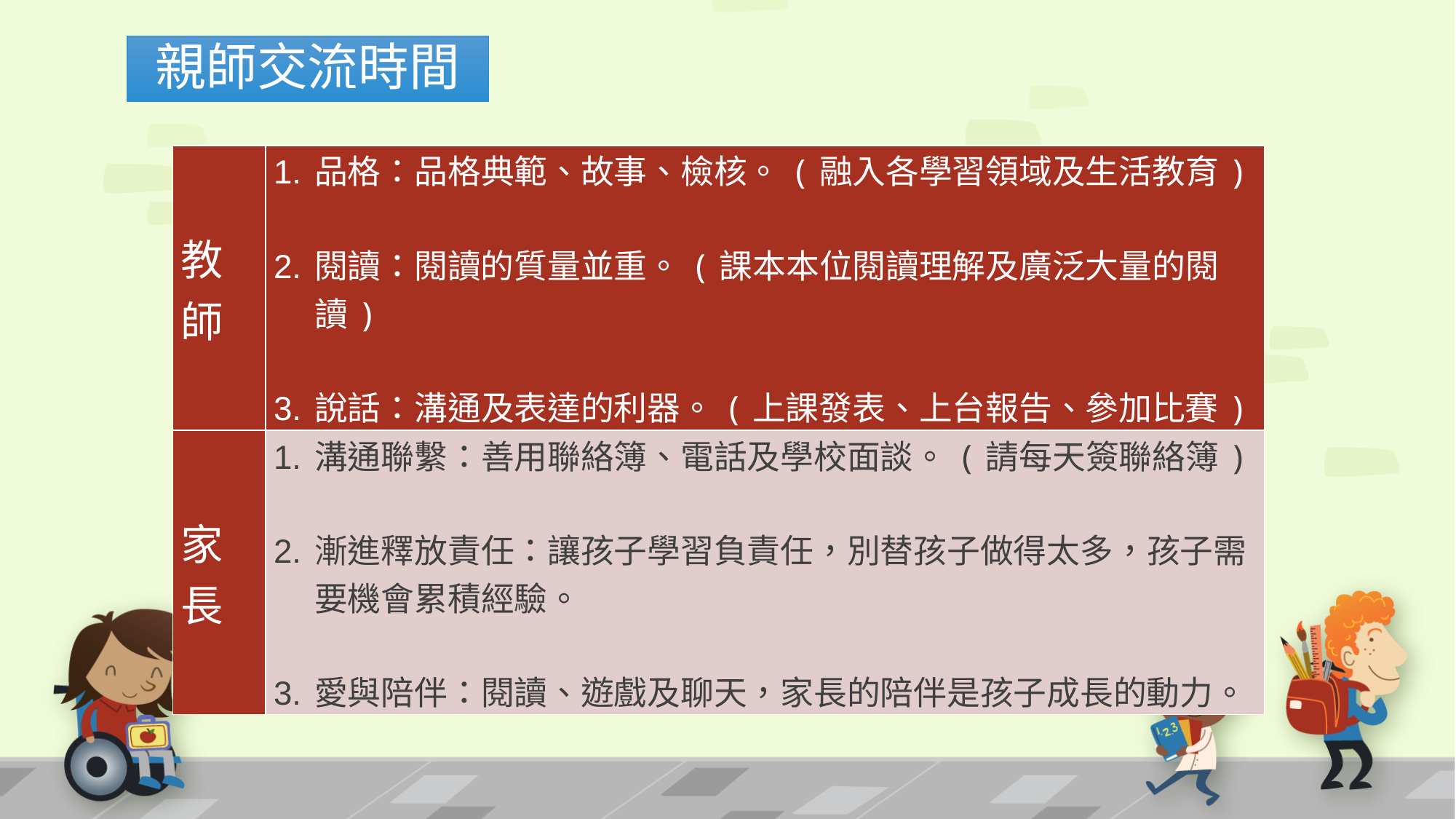

親師交流時間
| 教師 | 品格：品格典範、故事、檢核。(融入各學習領域及生活教育) 閱讀：閱讀的質量並重。(課本本位閱讀理解及廣泛大量的閱讀) 說話：溝通及表達的利器。(上課發表、上台報告、參加比賽) |
| --- | --- |
| 家長 | 溝通聯繫：善用聯絡簿、電話及學校面談。(請每天簽聯絡簿) 漸進釋放責任：讓孩子學習負責任，別替孩子做得太多，孩子需要機會累積經驗。 愛與陪伴：閱讀、遊戲及聊天，家長的陪伴是孩子成長的動力。 |